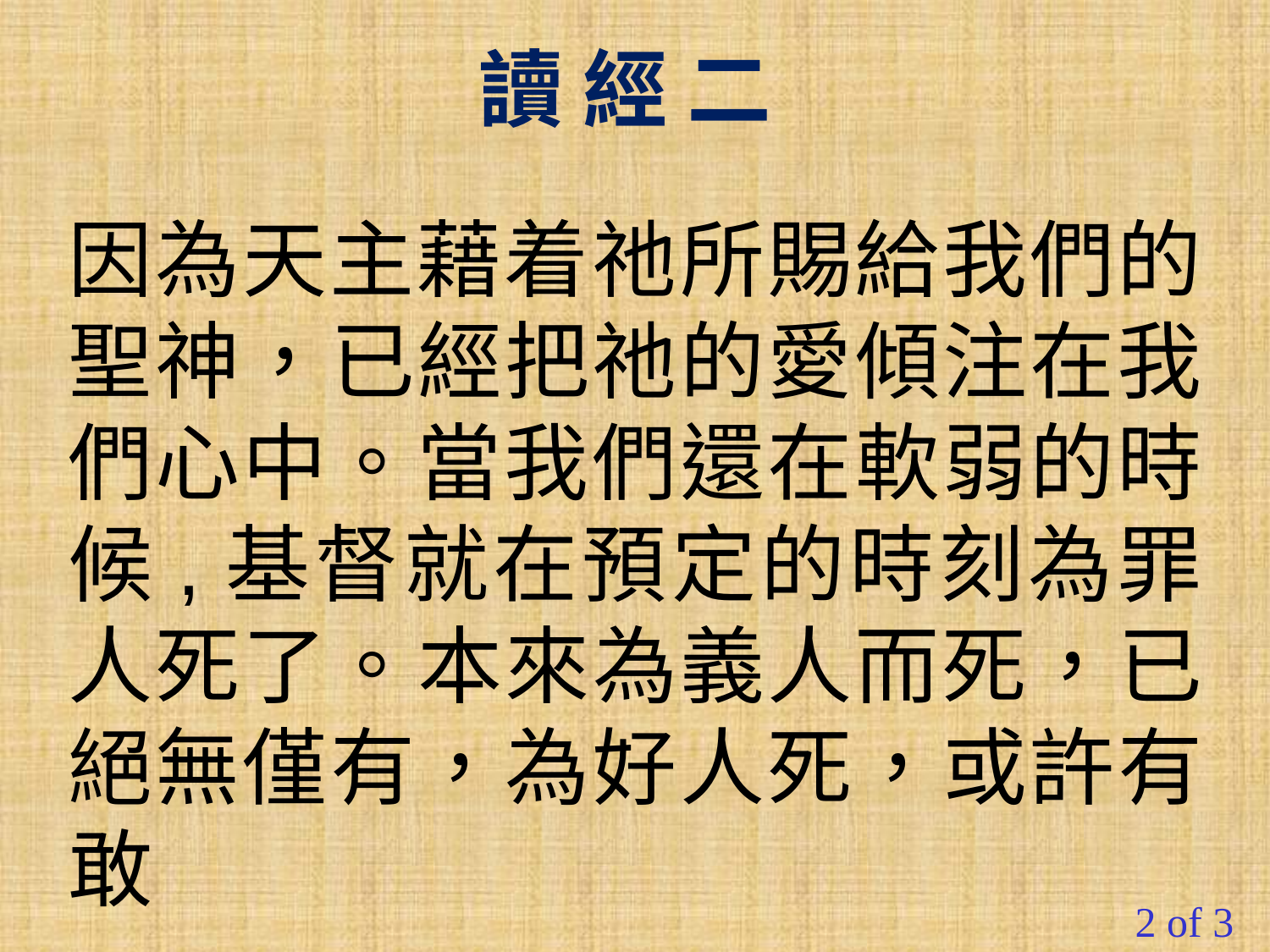

讀 經 二

因為天主藉着祂所賜給我們的聖神，已經把祂的愛傾注在我們心中。當我們還在軟弱的時候,基督就在預定的時刻為罪人死了。本來為義人而死，已絕無僅有，為好人死，或許有敢
2 of 3